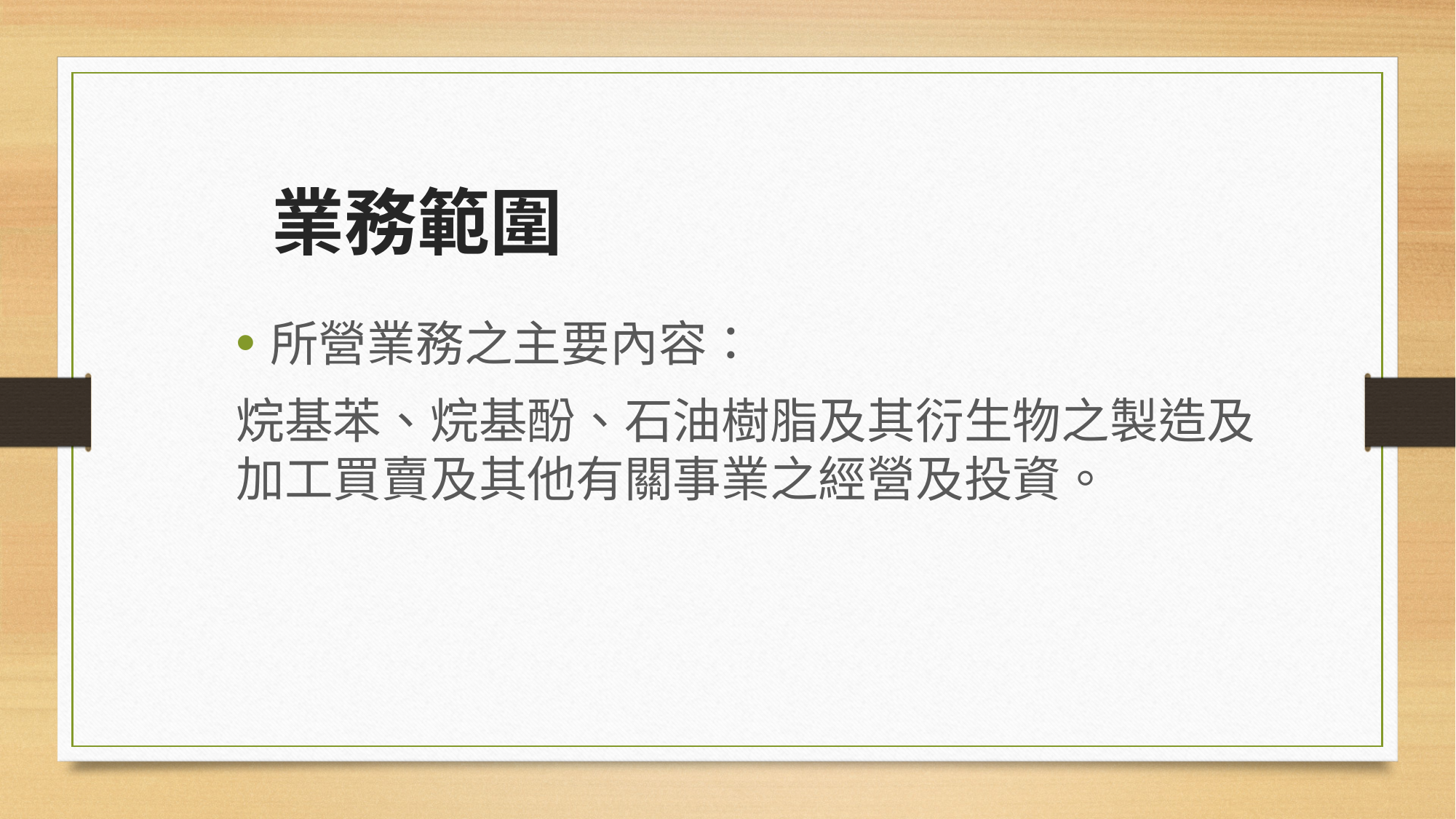

# 業務範圍
所營業務之主要內容：
烷基苯、烷基酚、石油樹脂及其衍生物之製造及加工買賣及其他有關事業之經營及投資。